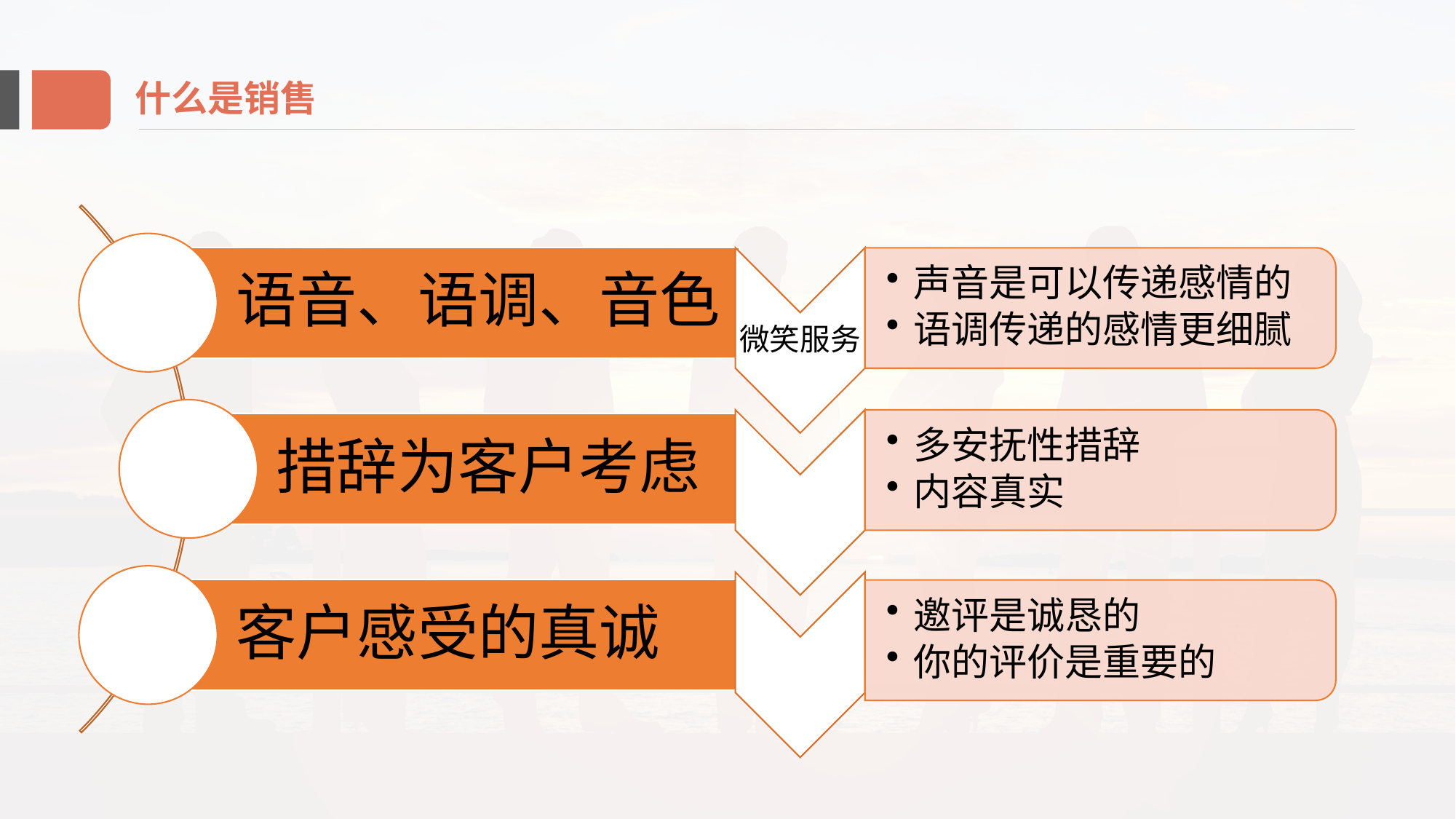

什么是销售

语音、语调、音色
措辞为客户考虑
客户感受的真诚
微笑服务
声音是可以传递感情的
语调传递的感情更细腻

多安抚性措辞
内容真实

邀评是诚恳的
你的评价是重要的